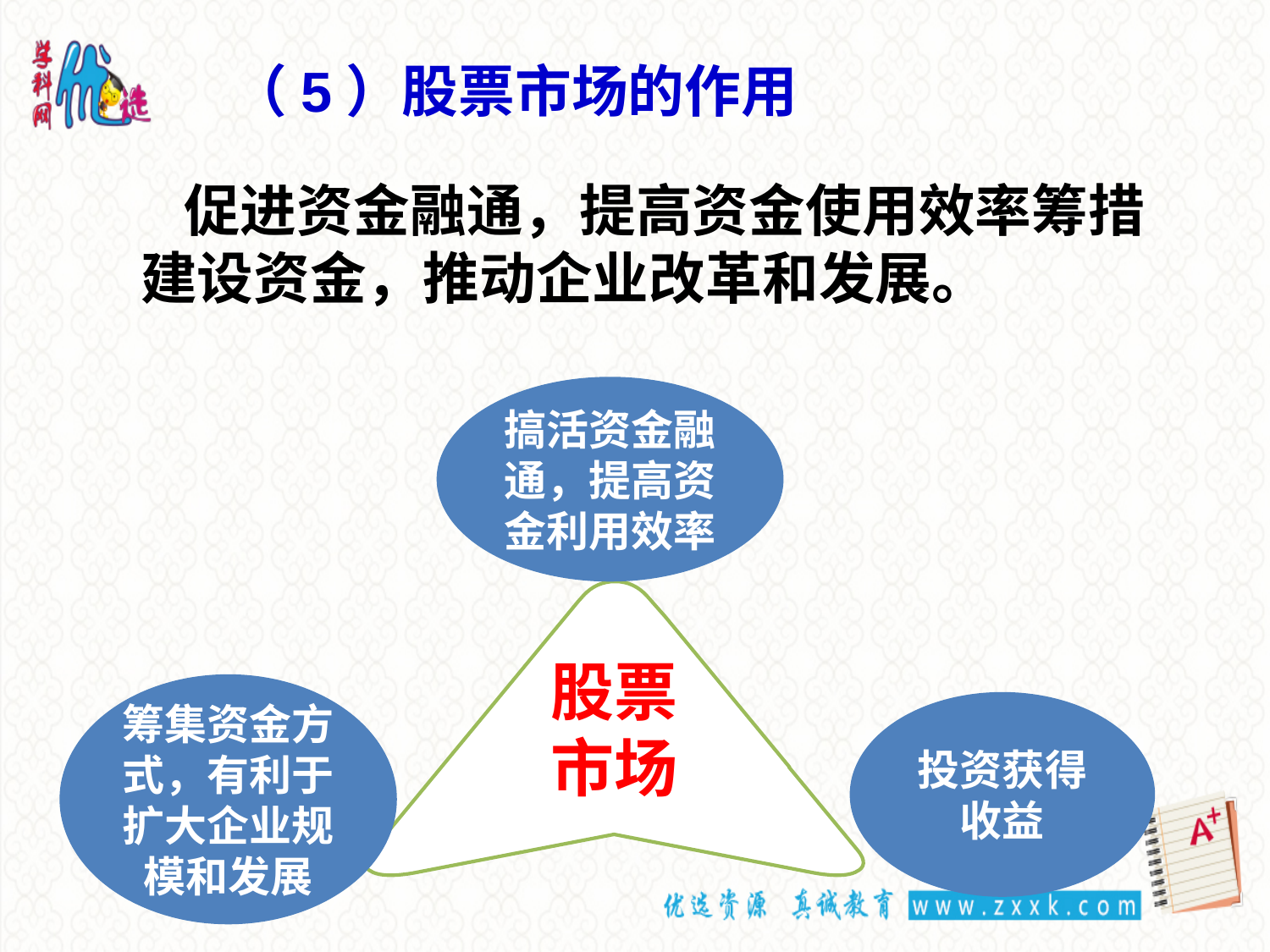

（5）股票市场的作用
      促进资金融通，提高资金使用效率筹措建设资金，推动企业改革和发展。
搞活资金融通，提高资金利用效率
股票
市场
筹集资金方式，有利于扩大企业规模和发展
投资获得收益